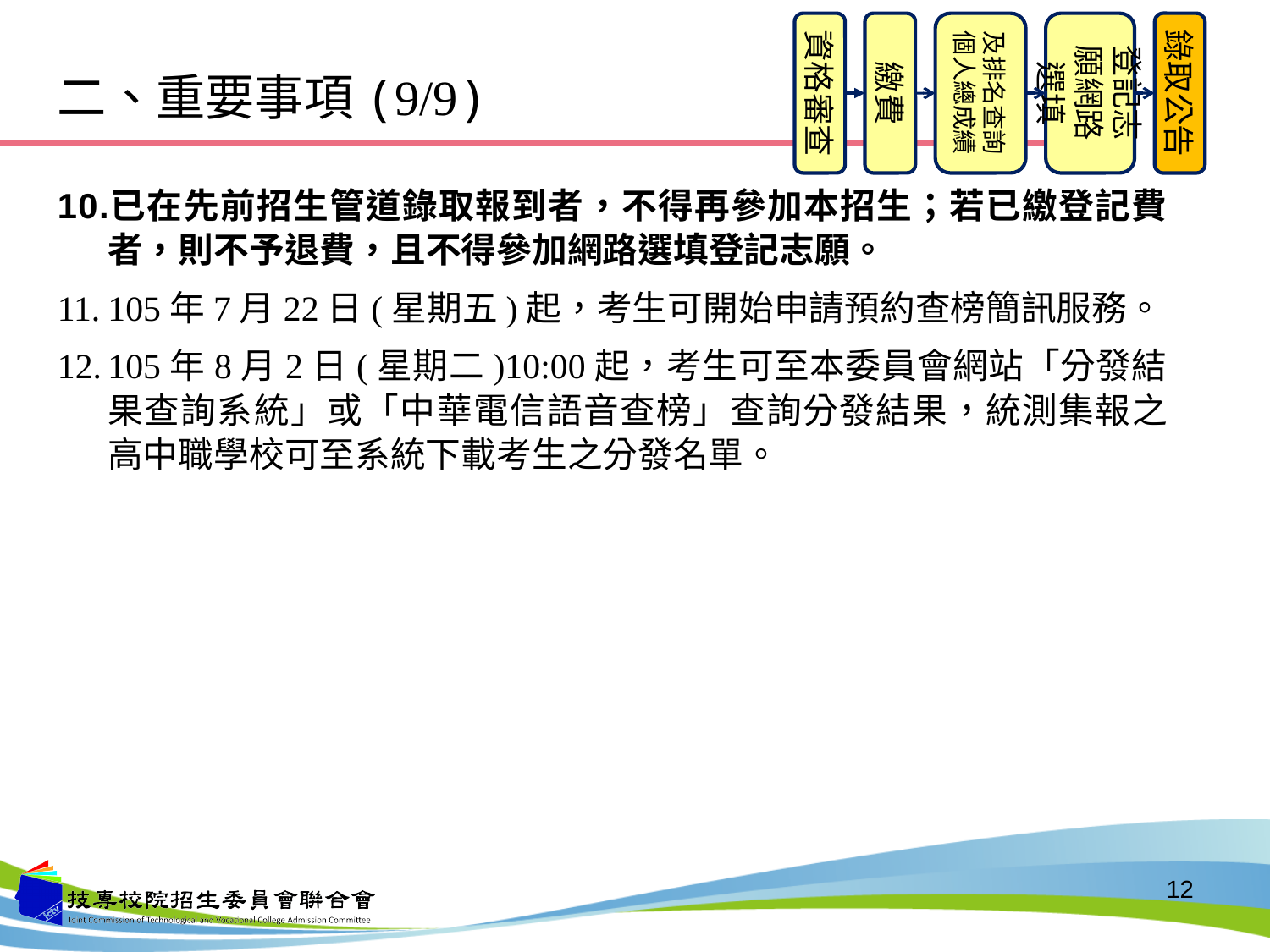

資格審查
繳費
及排名查詢個人總成績
登記志願網路選填
錄取公告
二、重要事項(9/9)
已在先前招生管道錄取報到者，不得再參加本招生；若已繳登記費者，則不予退費，且不得參加網路選填登記志願。
105年7月22日(星期五)起，考生可開始申請預約查榜簡訊服務。
105年8月2日(星期二)10:00起，考生可至本委員會網站「分發結果查詢系統」或「中華電信語音查榜」查詢分發結果，統測集報之高中職學校可至系統下載考生之分發名單。
12